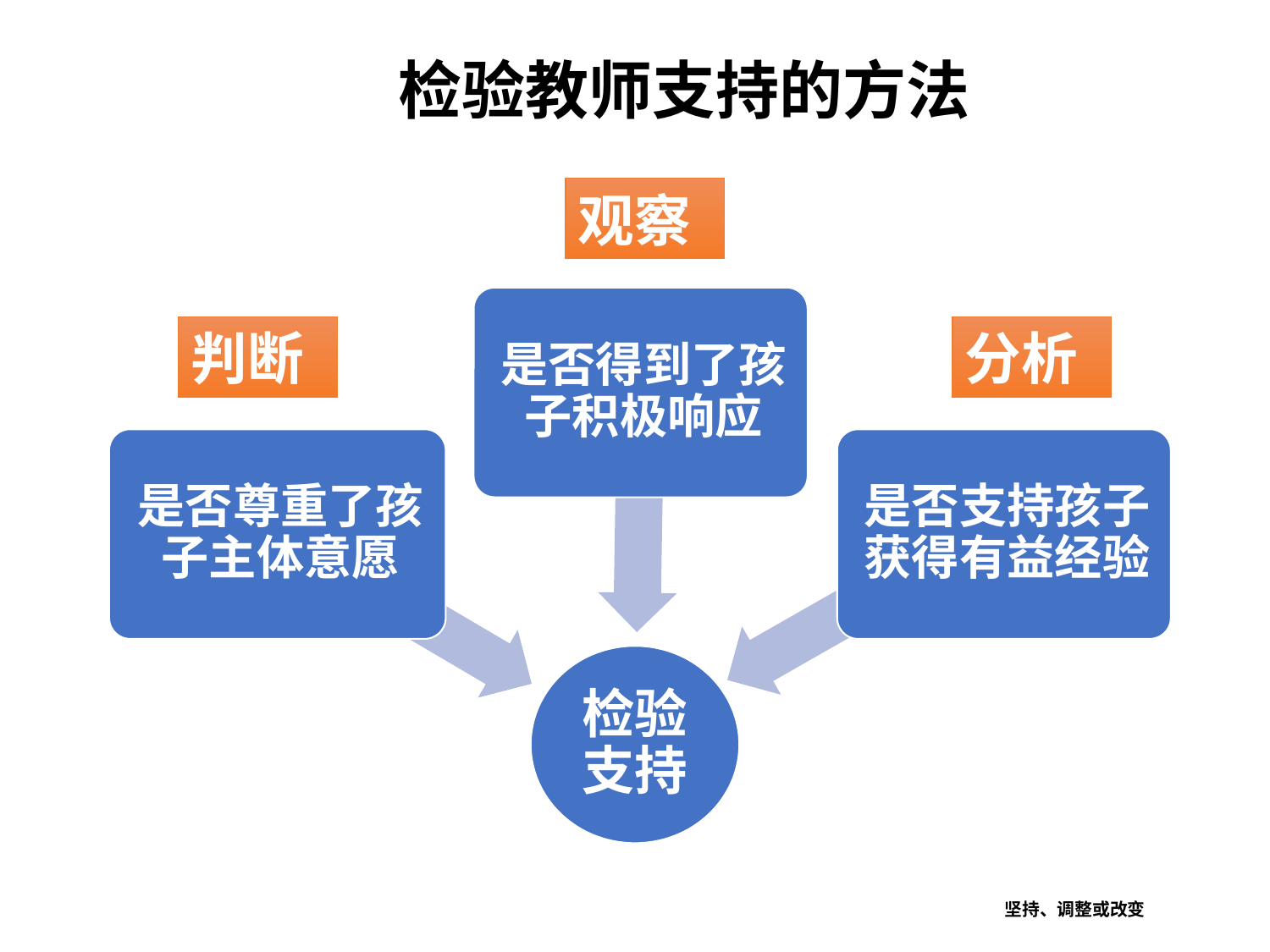

# 检验教师支持的方法
观察
检验支持
是否尊重了孩子主体意愿
是否得到了孩子积极响应
是否支持孩子获得有益经验
判断
分析
坚持、调整或改变